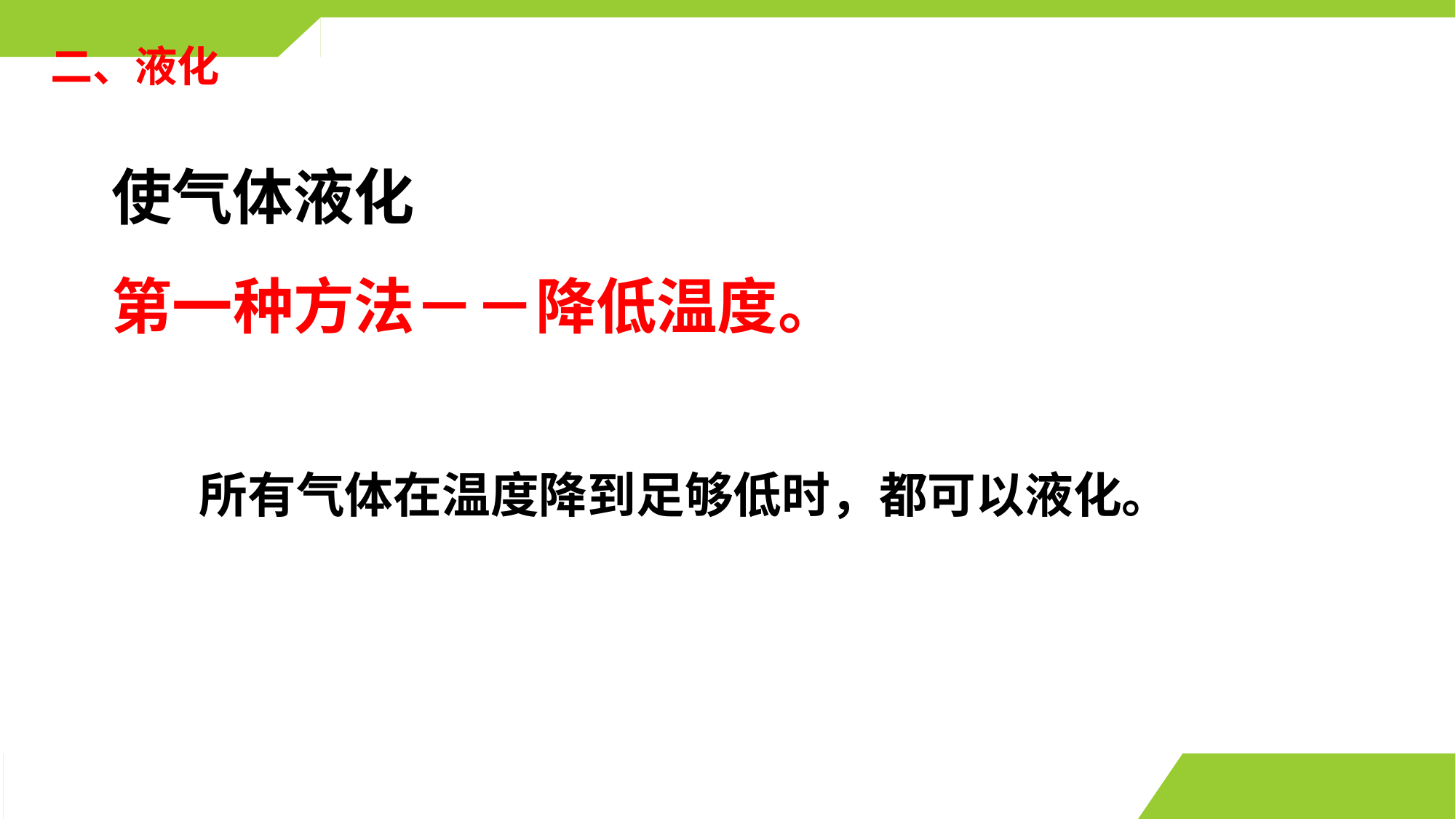

二、液化
使气体液化
第一种方法－－降低温度。
       所有气体在温度降到足够低时，都可以液化。